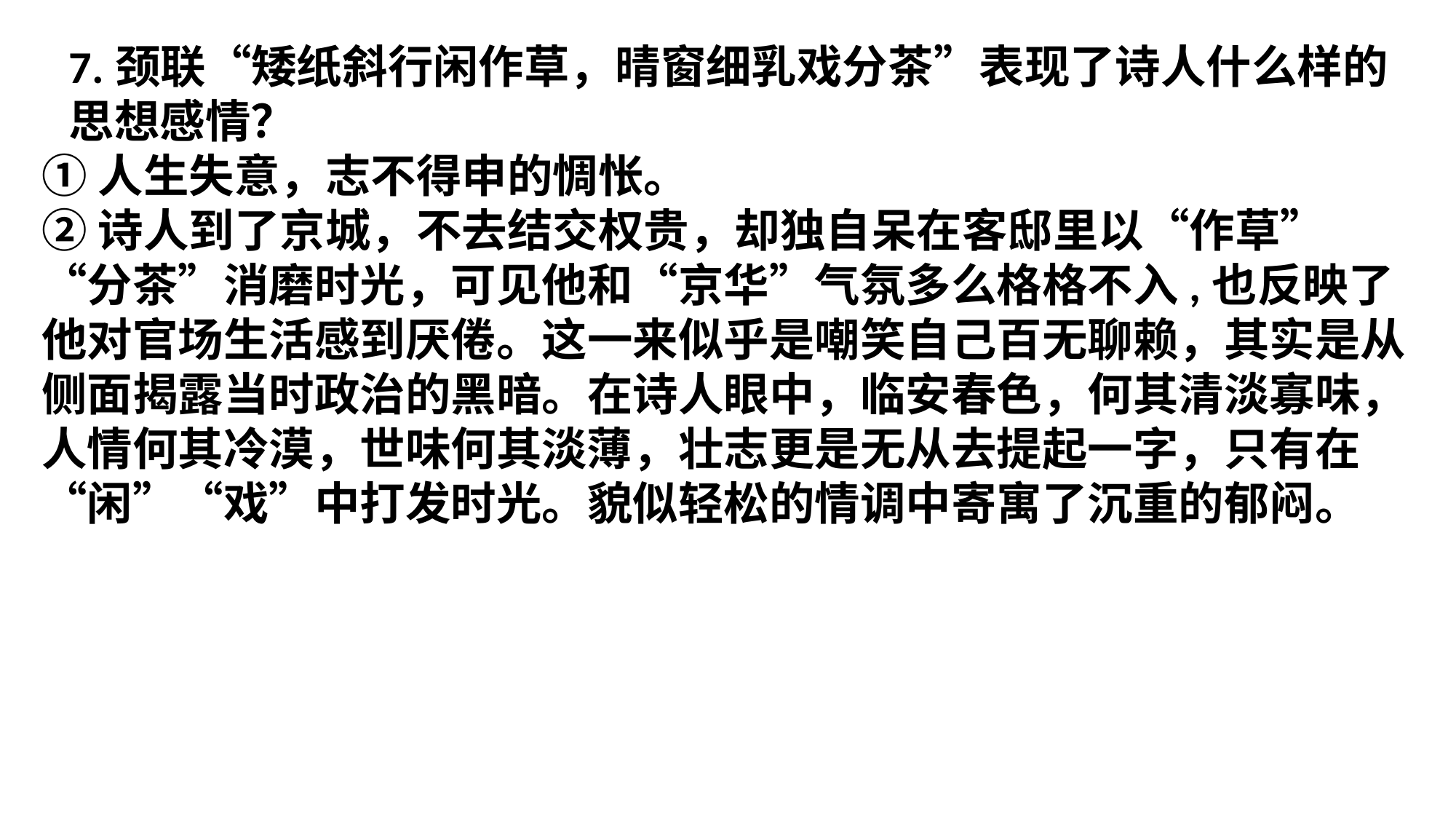

7.颈联“矮纸斜行闲作草，晴窗细乳戏分茶”表现了诗人什么样的思想感情？
①人生失意，志不得申的惆怅。
②诗人到了京城，不去结交权贵，却独自呆在客邸里以“作草”“分茶”消磨时光，可见他和“京华”气氛多么格格不入,也反映了他对官场生活感到厌倦。这一来似乎是嘲笑自己百无聊赖，其实是从侧面揭露当时政治的黑暗。在诗人眼中，临安春色，何其清淡寡味，人情何其冷漠，世味何其淡薄，壮志更是无从去提起一字，只有在“闲”“戏”中打发时光。貌似轻松的情调中寄寓了沉重的郁闷。